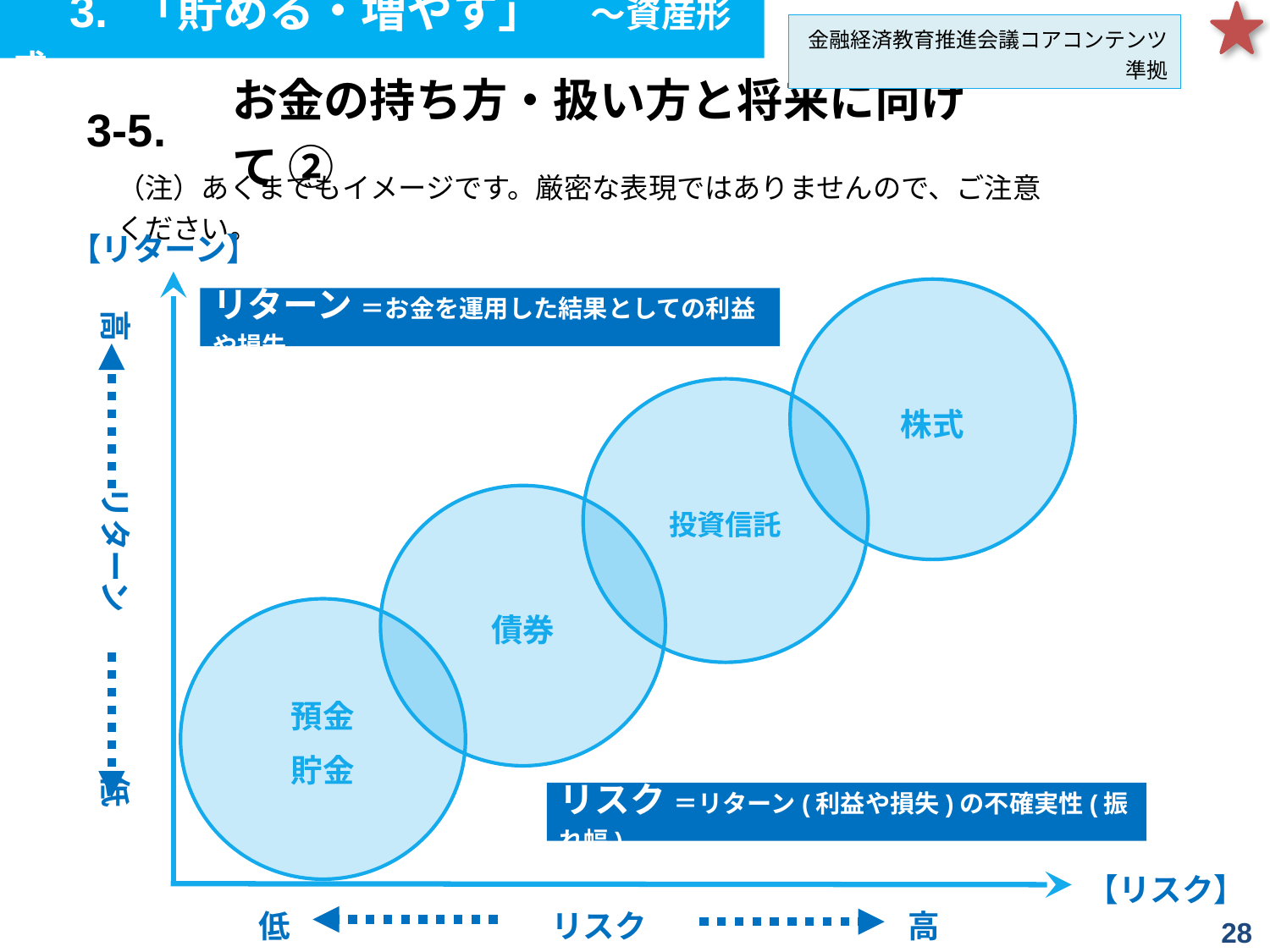

3. 「貯める・増やす」　～資産形成

金融経済教育推進会議コアコンテンツ準拠
| 3-5. | お金の持ち方・扱い方と将来に向けて ② |
| --- | --- |
（注）あくまでもイメージです。厳密な表現ではありませんので、ご注意ください。
【リターン】
株式
リターン ＝お金を運用した結果としての利益や損失
高　　　       リターン     　　　　低
投資信託
債券
預金
貯金
リスク ＝リターン(利益や損失)の不確実性(振れ幅)
【リスク】
低　　　　　　　 　リスク　　　 　　　　　高